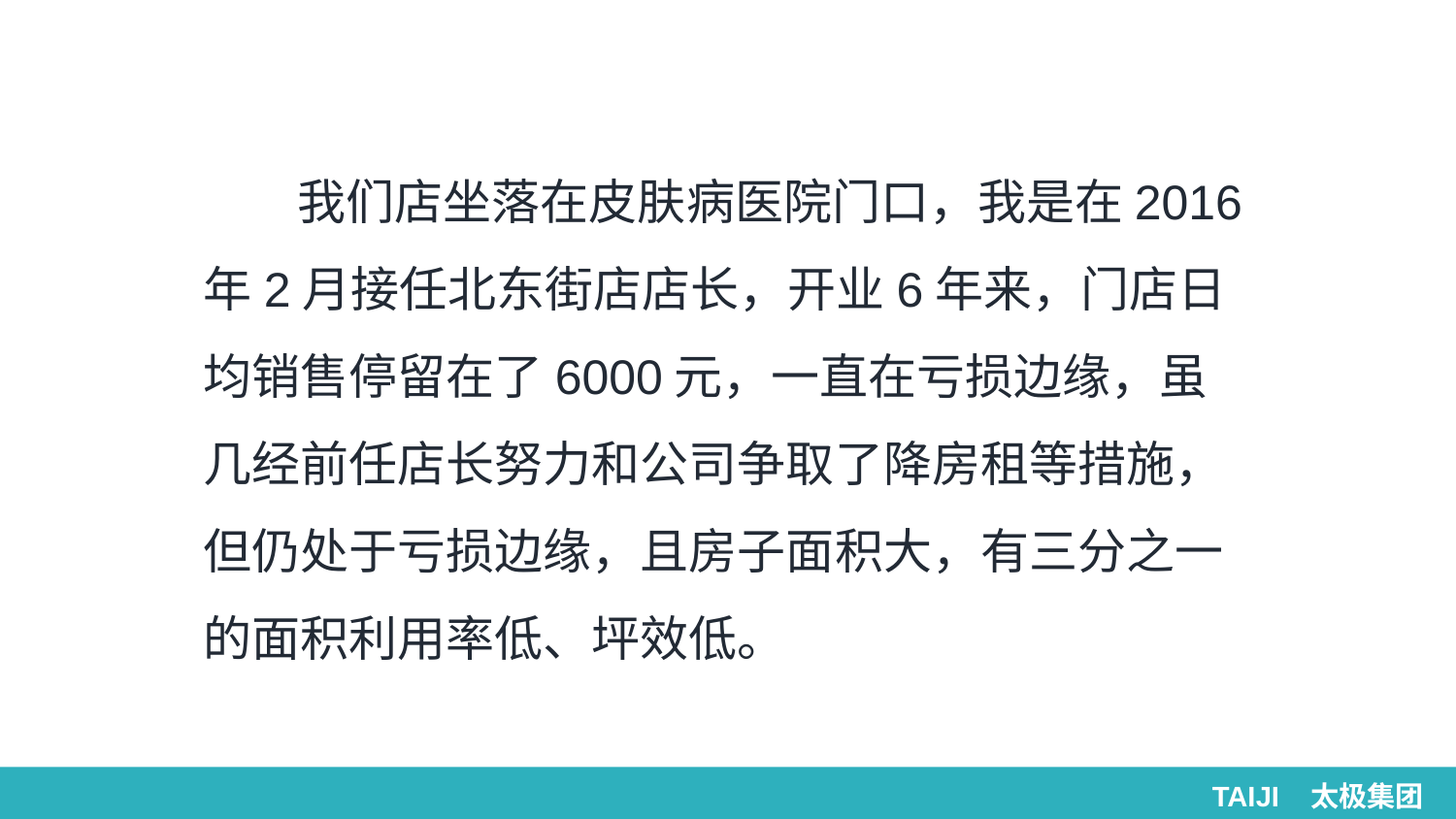

我们店坐落在皮肤病医院门口，我是在2016年2月接任北东街店店长，开业6年来，门店日均销售停留在了6000元，一直在亏损边缘，虽几经前任店长努力和公司争取了降房租等措施，但仍处于亏损边缘，且房子面积大，有三分之一的面积利用率低、坪效低。

TAIJI   太极集团